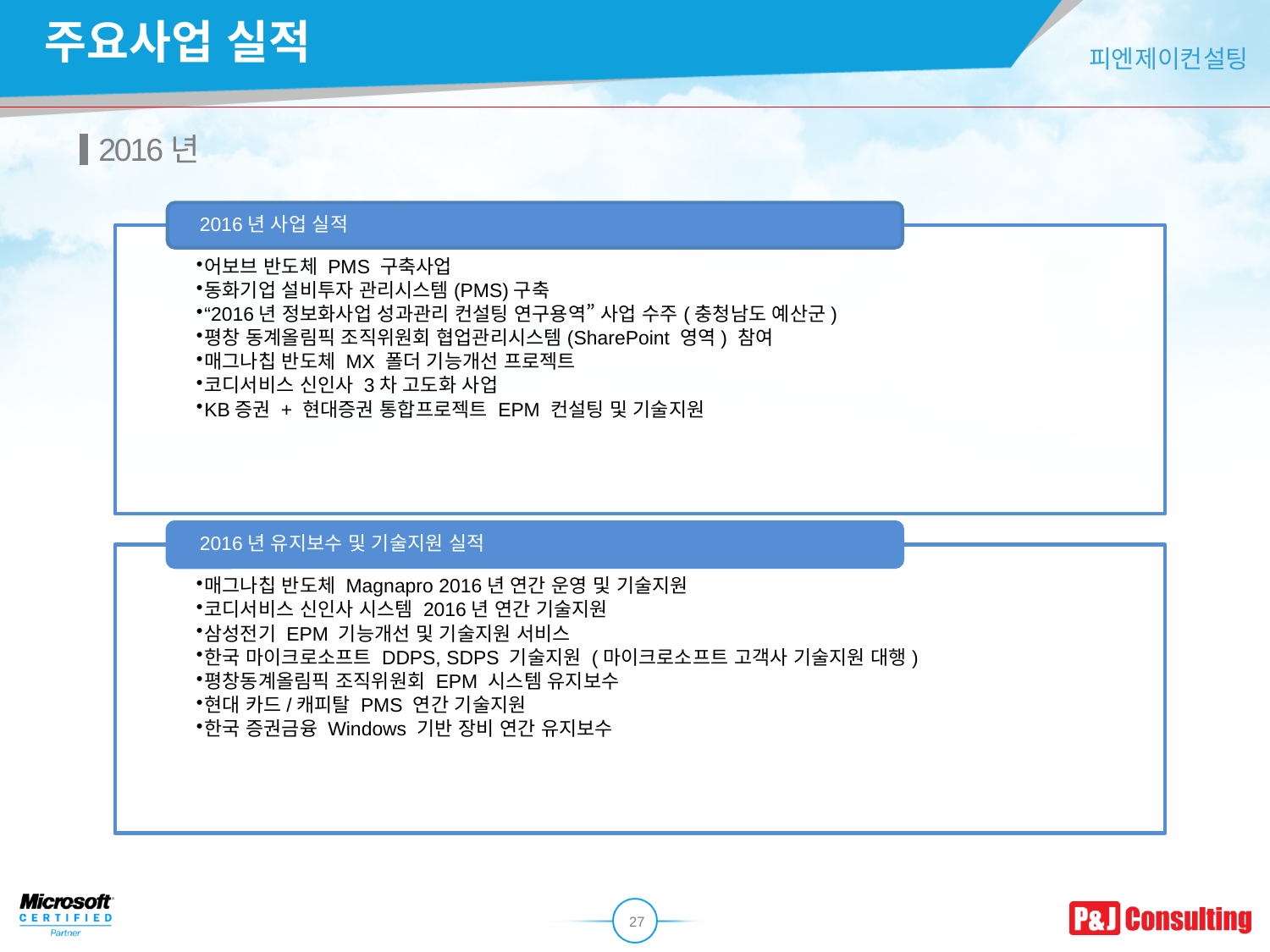

주요사업 실적
피엔제이컨설팅
2016년
어보브 반도체 PMS 구축사업
동화기업 설비투자 관리시스템(PMS)구축
“2016년 정보화사업 성과관리 컨설팅 연구용역” 사업 수주(충청남도 예산군)
평창 동계올림픽 조직위원회 협업관리시스템(SharePoint 영역) 참여
매그나칩 반도체 MX 폴더 기능개선 프로젝트
코디서비스 신인사 3차 고도화 사업
KB증권 + 현대증권 통합프로젝트 EPM 컨설팅 및 기술지원
2016년 사업 실적
매그나칩 반도체 Magnapro 2016년 연간 운영 및 기술지원
코디서비스 신인사 시스템 2016년 연간 기술지원
삼성전기 EPM 기능개선 및 기술지원 서비스
한국 마이크로소프트 DDPS, SDPS 기술지원 (마이크로소프트 고객사 기술지원 대행)
평창동계올림픽 조직위원회 EPM 시스템 유지보수
현대 카드/캐피탈 PMS 연간 기술지원
한국 증권금융 Windows 기반 장비 연간 유지보수
2016년 유지보수 및 기술지원 실적